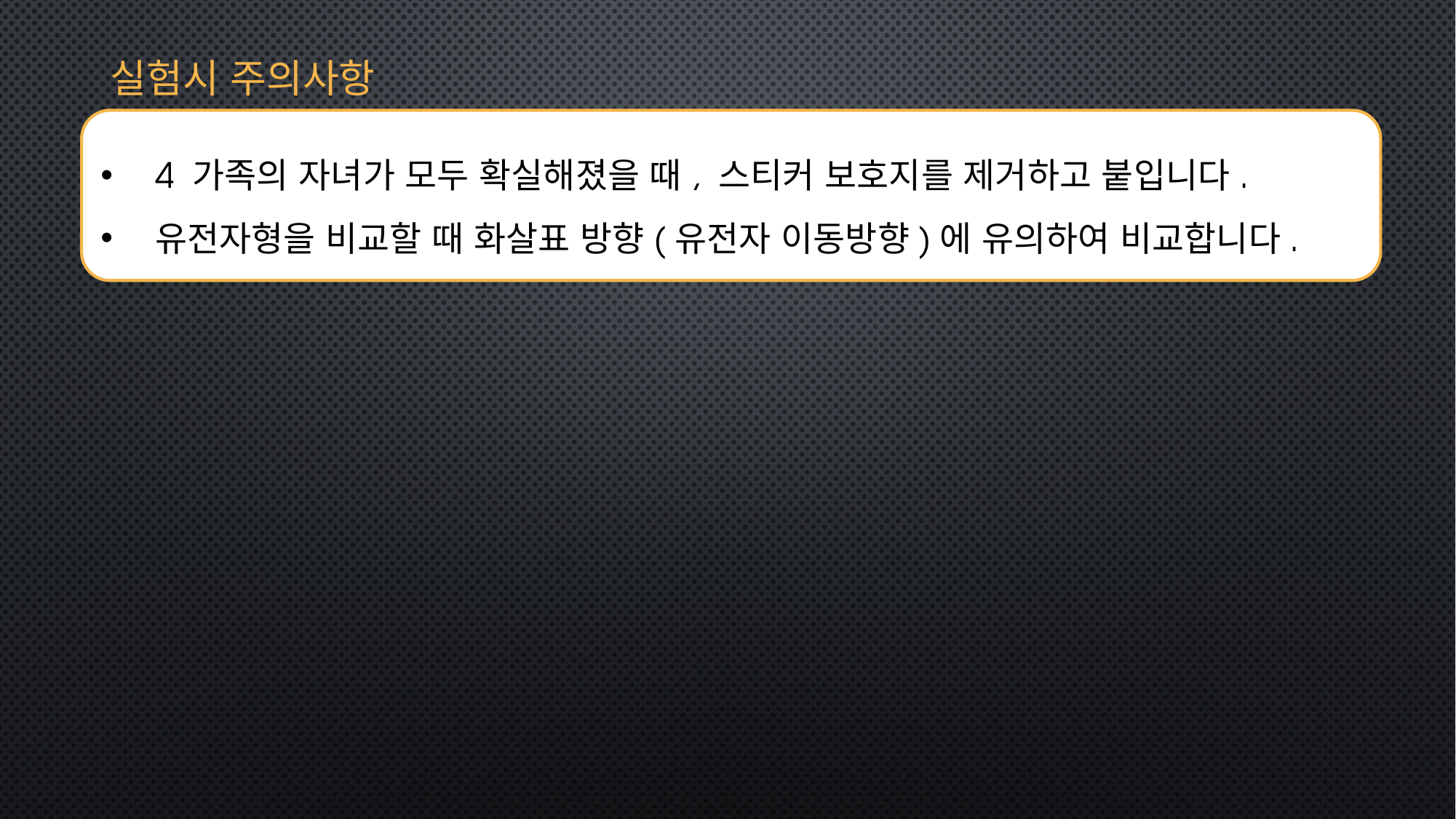

실험시 주의사항
4 가족의 자녀가 모두 확실해졌을 때, 스티커 보호지를 제거하고 붙입니다.
유전자형을 비교할 때 화살표 방향(유전자 이동방향)에 유의하여 비교합니다.